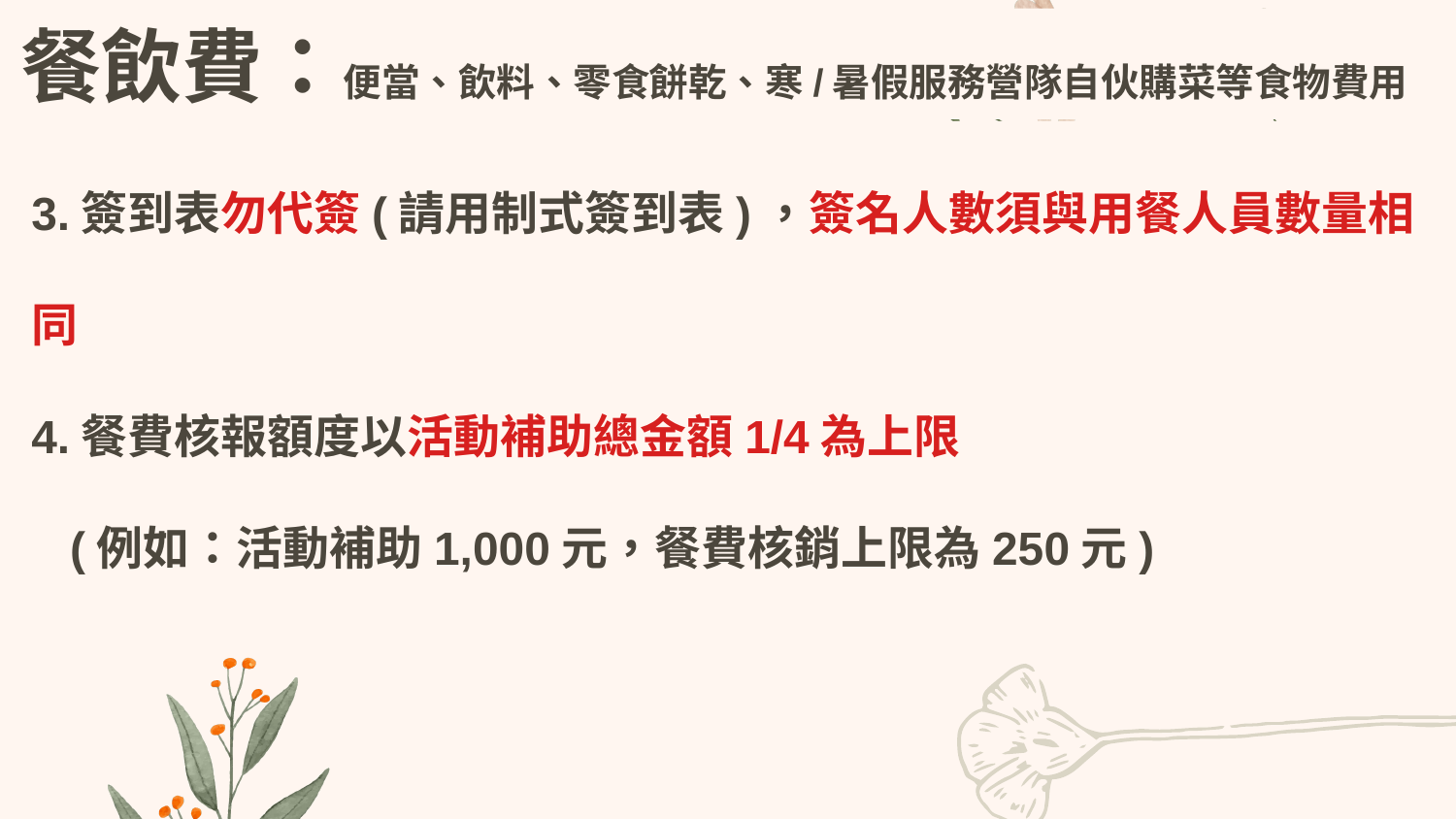

餐飲費：便當、飲料、零食餅乾、寒/暑假服務營隊自伙購菜等食物費用
3.簽到表勿代簽(請用制式簽到表)，簽名人數須與用餐人員數量相同
4.餐費核報額度以活動補助總金額1/4為上限
   (例如：活動補助1,000元，餐費核銷上限為250元)